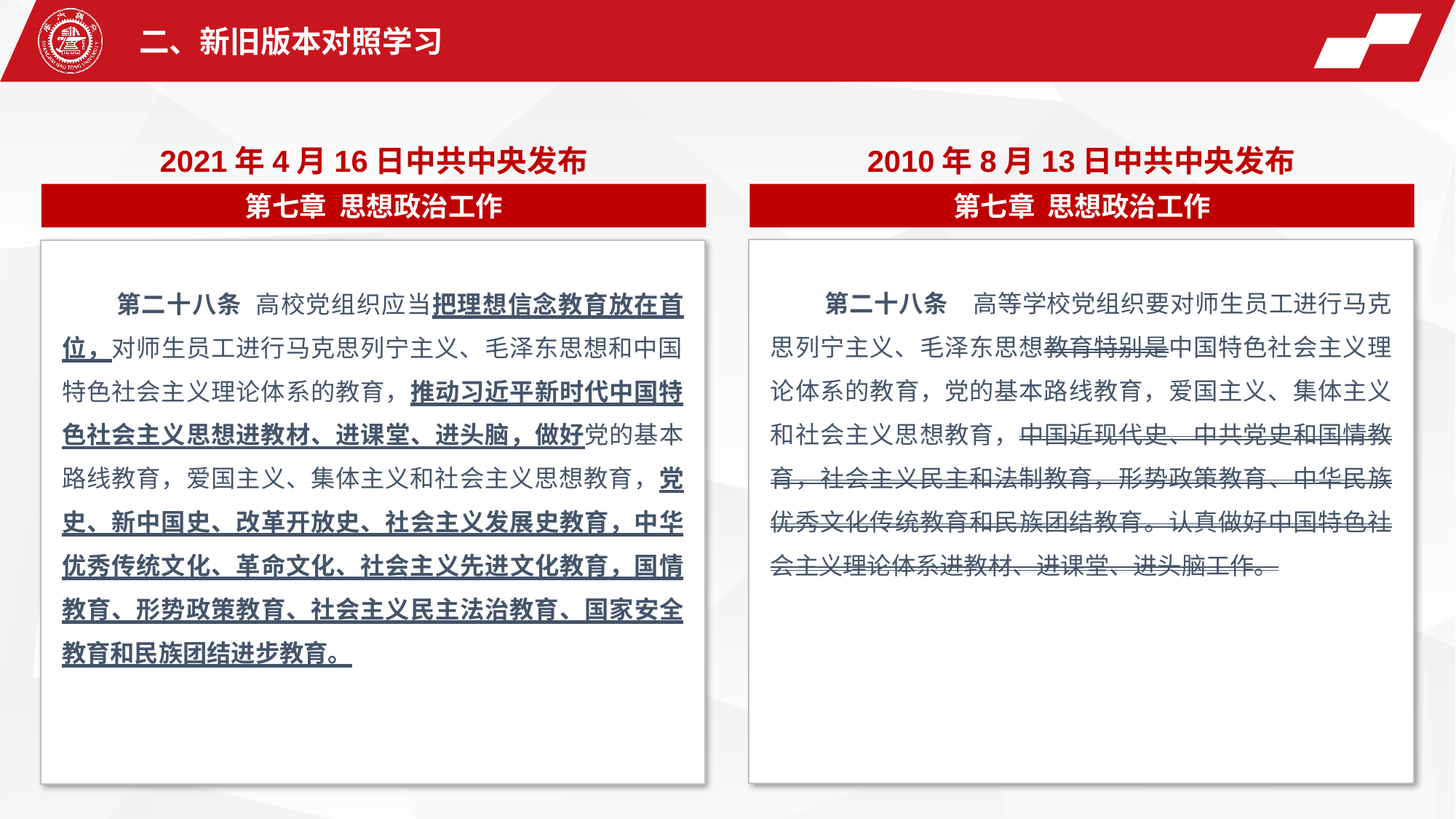

二、新旧版本对照学习
2021年4月16日中共中央发布
2010年8月13日中共中央发布
第七章  思想政治工作
第七章  思想政治工作

第二十八条　高等学校党组织要对师生员工进行马克思列宁主义、毛泽东思想教育特别是中国特色社会主义理论体系的教育，党的基本路线教育，爱国主义、集体主义和社会主义思想教育，中国近现代史、中共党史和国情教育，社会主义民主和法制教育，形势政策教育、中华民族优秀文化传统教育和民族团结教育。认真做好中国特色社会主义理论体系进教材、进课堂、进头脑工作。

第二十八条  高校党组织应当把理想信念教育放在首位，对师生员工进行马克思列宁主义、毛泽东思想和中国特色社会主义理论体系的教育，推动习近平新时代中国特色社会主义思想进教材、进课堂、进头脑，做好党的基本路线教育，爱国主义、集体主义和社会主义思想教育，党史、新中国史、改革开放史、社会主义发展史教育，中华优秀传统文化、革命文化、社会主义先进文化教育，国情教育、形势政策教育、社会主义民主法治教育、国家安全教育和民族团结进步教育。